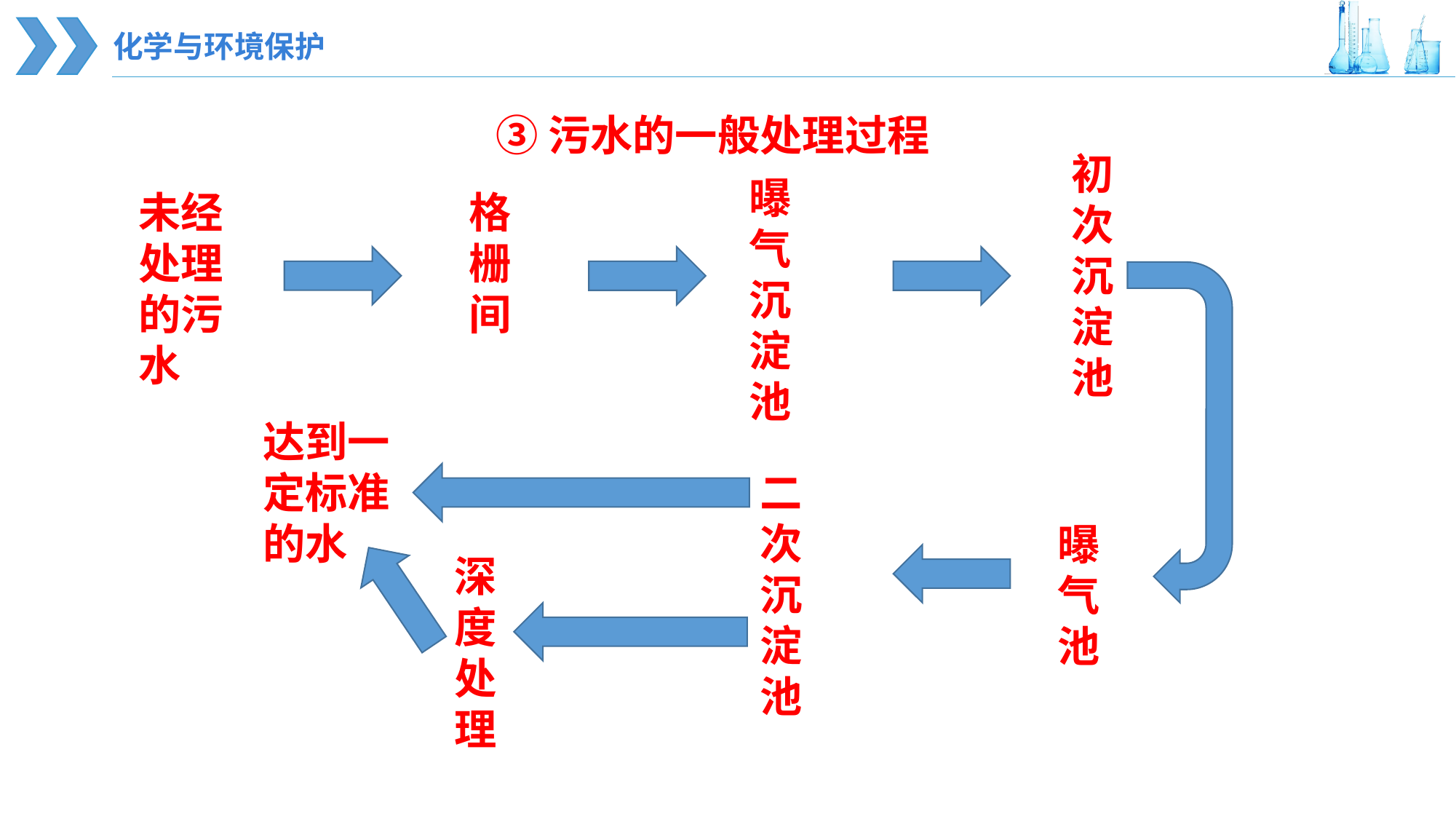

③污水的一般处理过程
初次沉淀池
曝气沉淀池
未经处理的污水
格栅间

达到一定标准的水
二次沉淀池

曝气池
深度处理